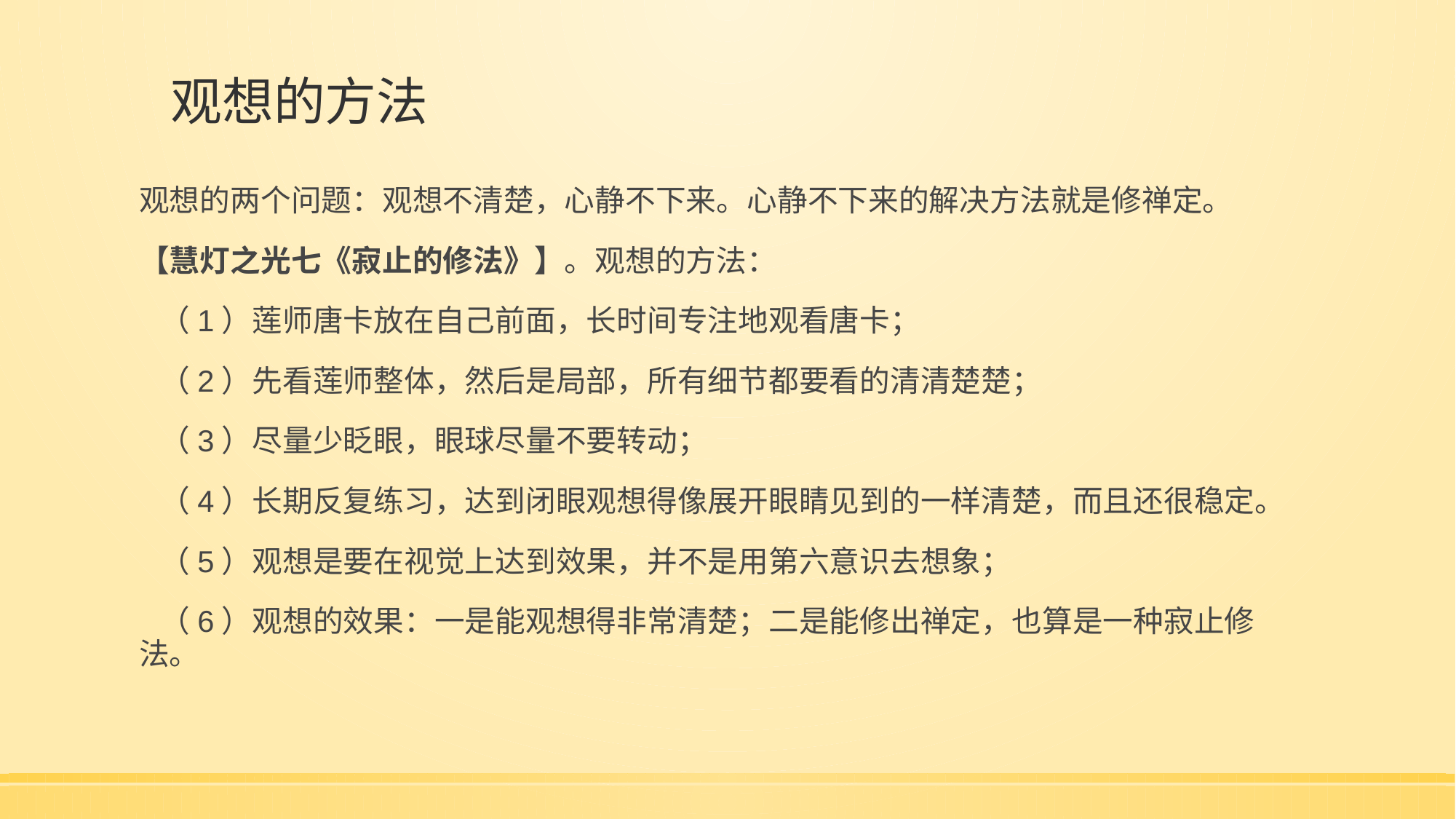

# 观想的方法
观想的两个问题：观想不清楚，心静不下来。心静不下来的解决方法就是修禅定。
【慧灯之光七《寂止的修法》】。观想的方法：
  （1）莲师唐卡放在自己前面，长时间专注地观看唐卡；
  （2）先看莲师整体，然后是局部，所有细节都要看的清清楚楚；
  （3）尽量少眨眼，眼球尽量不要转动；
  （4）长期反复练习，达到闭眼观想得像展开眼睛见到的一样清楚，而且还很稳定。
  （5）观想是要在视觉上达到效果，并不是用第六意识去想象；
  （6）观想的效果：一是能观想得非常清楚；二是能修出禅定，也算是一种寂止修法。